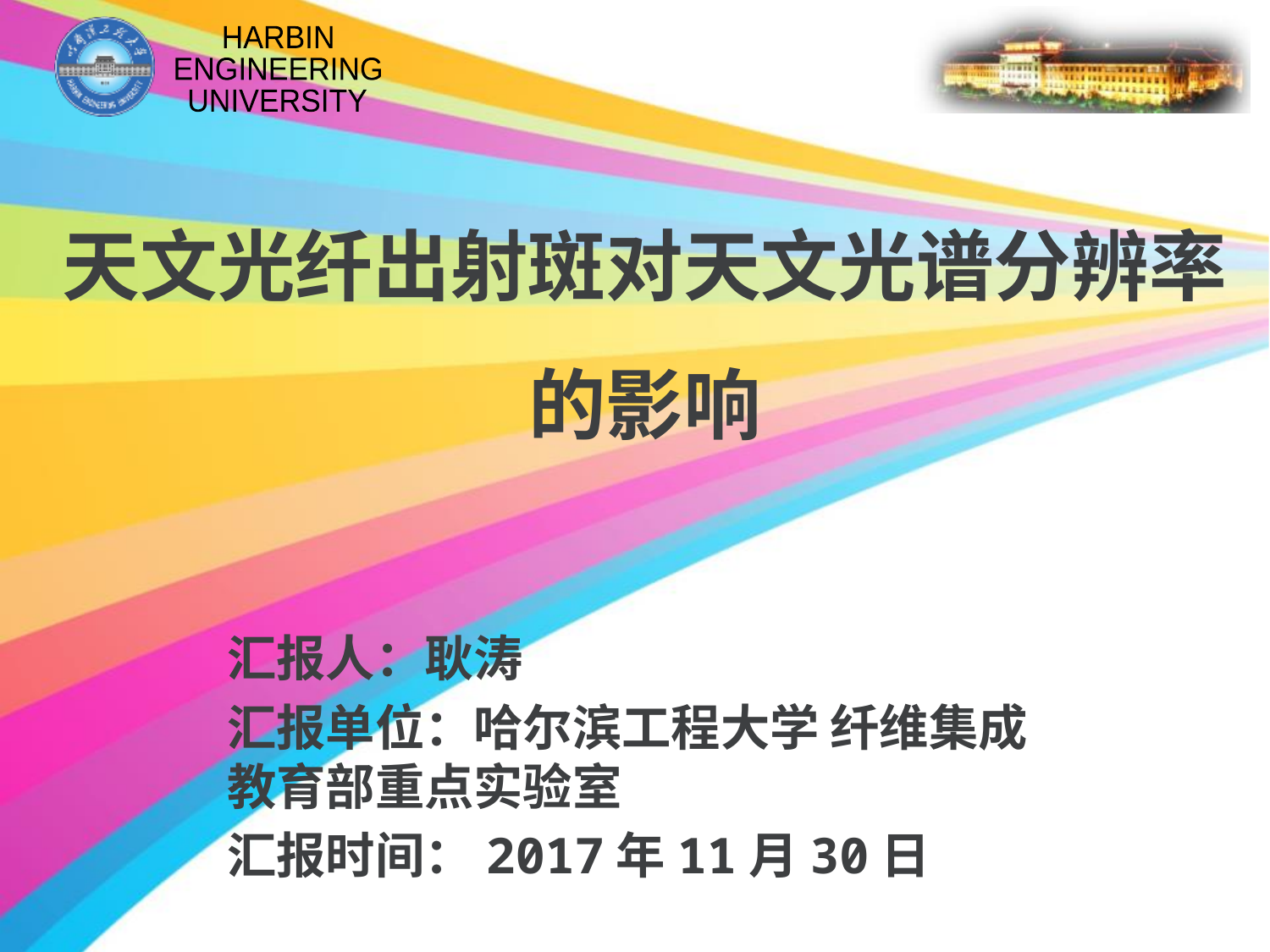

# 天文光纤出射斑对天文光谱分辨率 的影响
汇报人：耿涛
汇报单位：哈尔滨工程大学 纤维集成教育部重点实验室
汇报时间：2017年11月30日